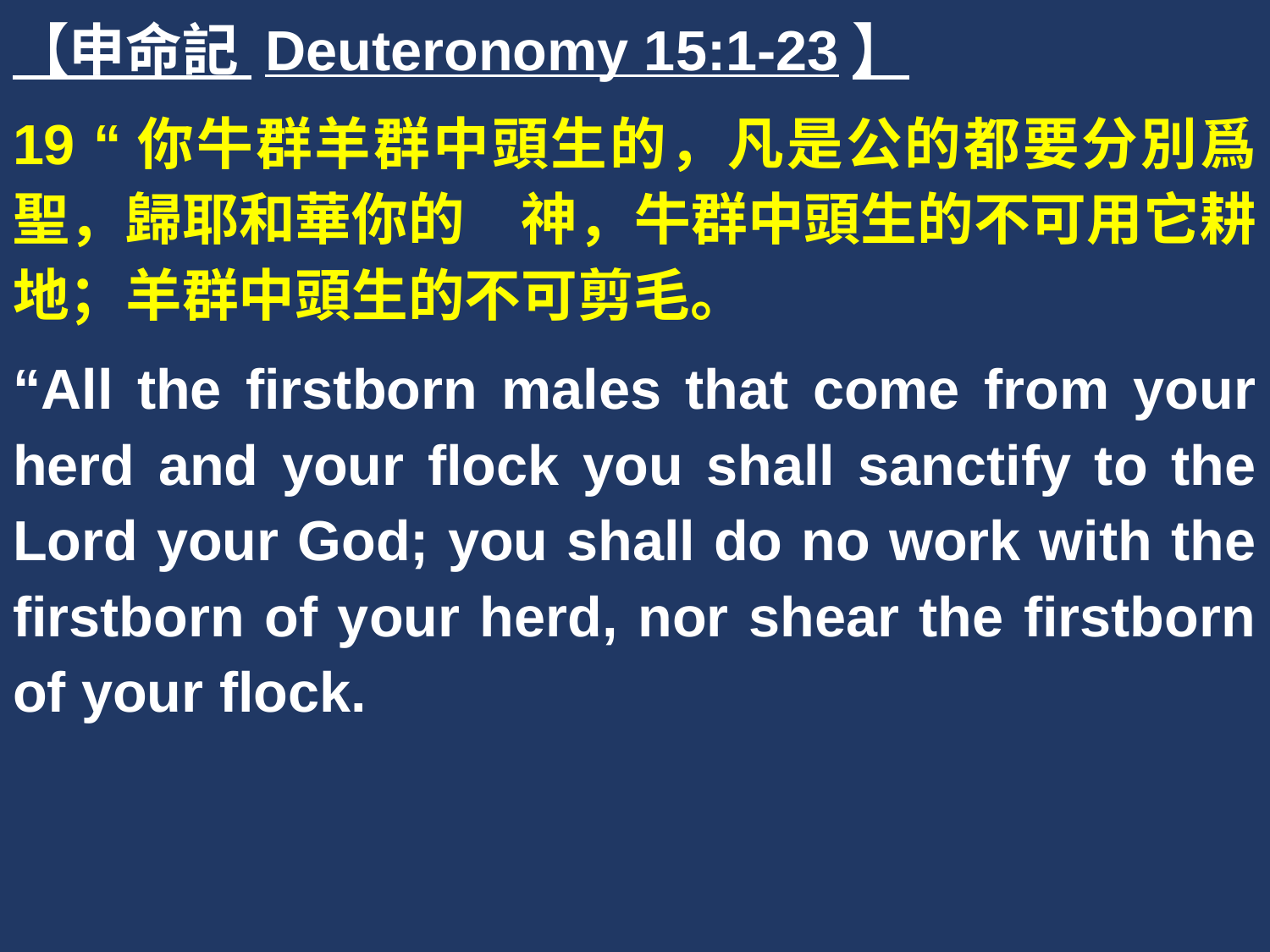

【申命記 Deuteronomy 15:1-23】
19 “你牛群羊群中頭生的，凡是公的都要分別爲聖，歸耶和華你的　神，牛群中頭生的不可用它耕地；羊群中頭生的不可剪毛。
“All the firstborn males that come from your herd and your flock you shall sanctify to the Lord your God; you shall do no work with the firstborn of your herd, nor shear the firstborn of your flock.